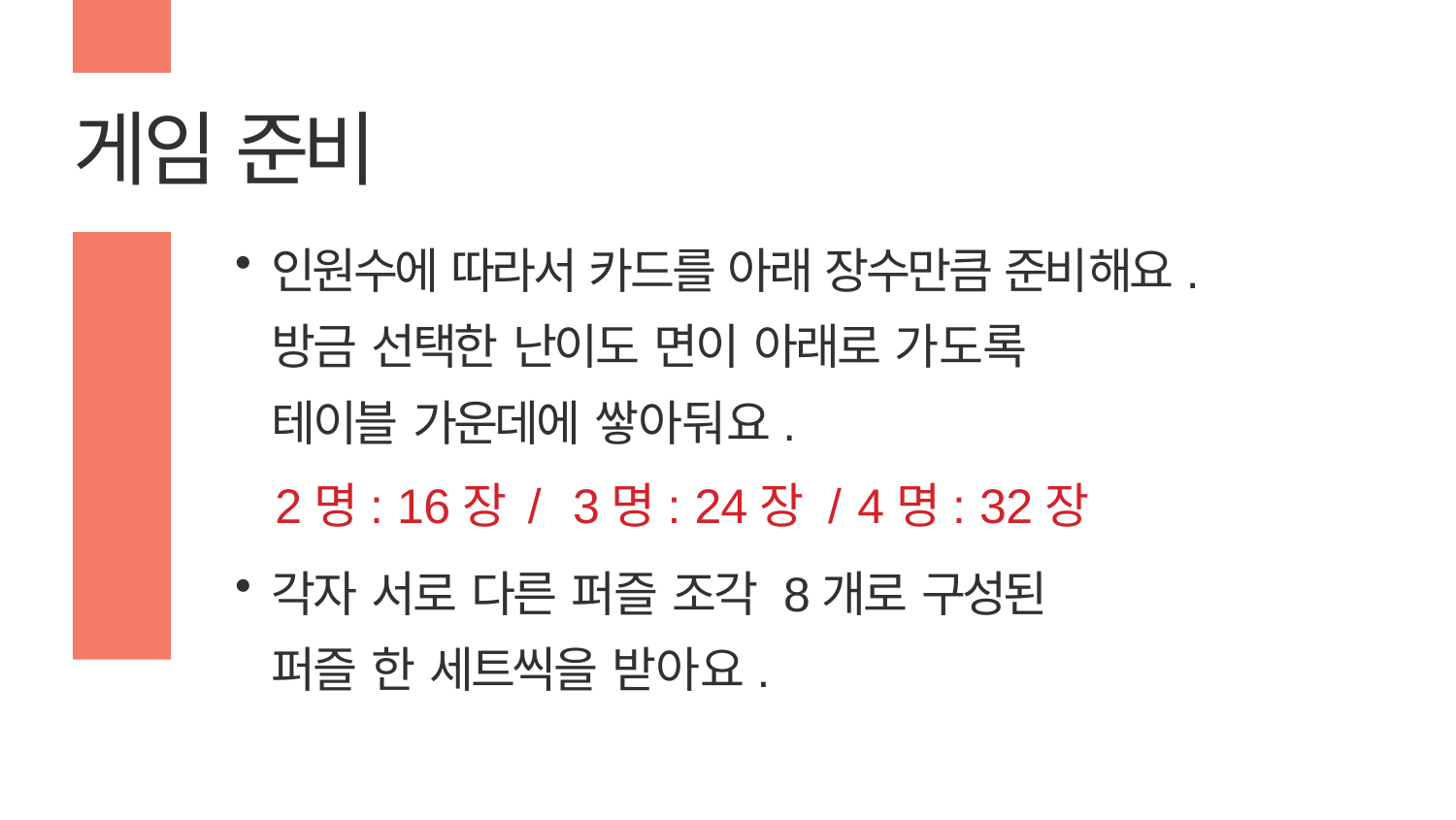

# 게임 준비
인원수에 따라서 카드를 아래 장수만큼 준비해요.                 방금 선택한 난이도 면이 아래로 가도록
테이블 가운데에 쌓아둬요.
2명: 16장	/	3명: 24장	/	4명: 32장
각자 서로 다른 퍼즐 조각 8개로 구성된
퍼즐 한 세트씩을 받아요.